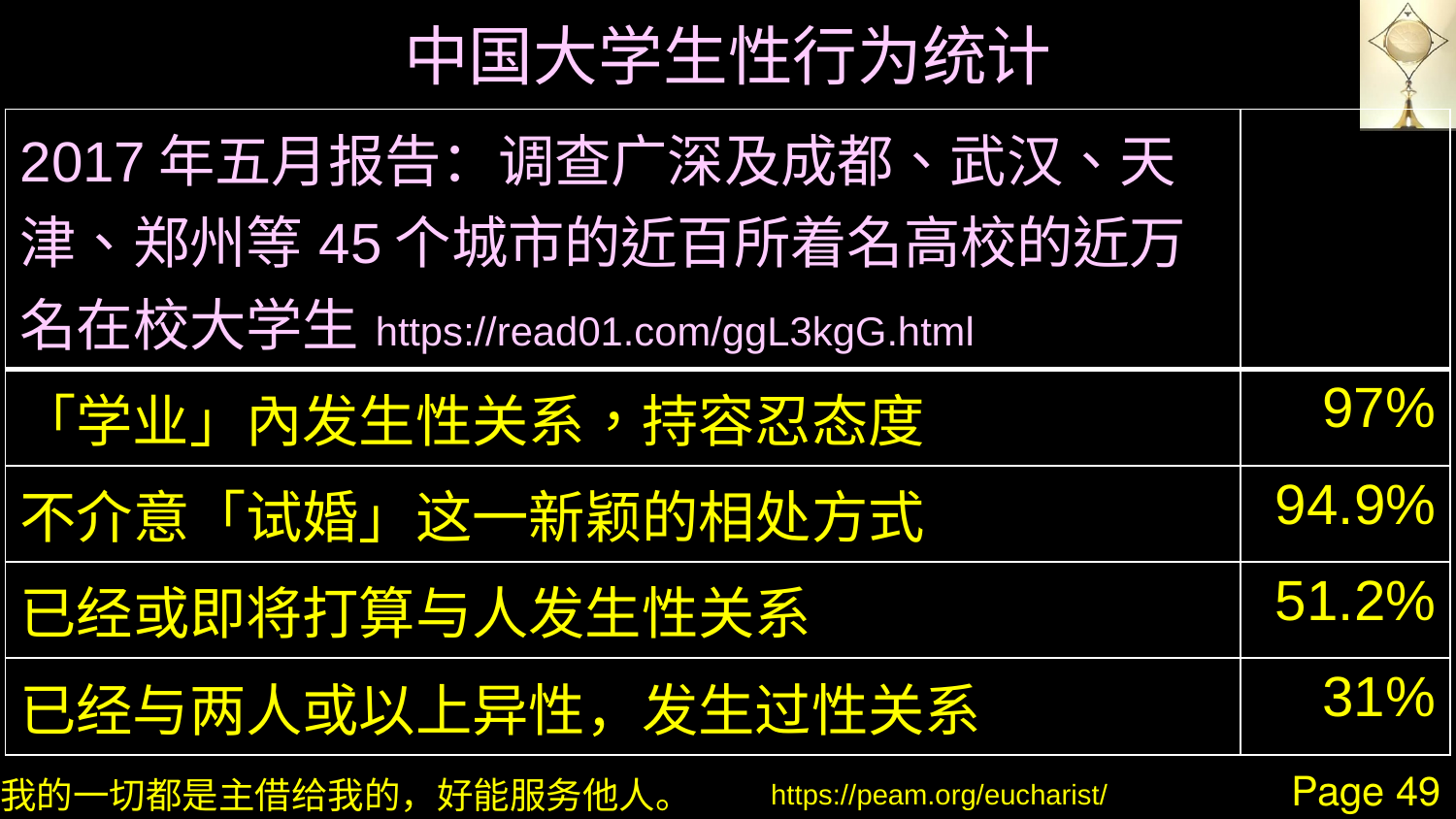

# 中国大学生性行为统计
| 2017年五月报告：调查广深及成都、武汉、天津、郑州等45个城市的近百所着名高校的近万名在校大学生https://read01.com/ggL3kgG.html |  |
| --- | --- |
| 「学业」內发生性关系，持容忍态度 | 97% |
| 不介意「试婚」这一新颖的相处方式 | 94.9% |
| 已经或即将打算与人发生性关系 | 51.2% |
| 已经与两人或以上异性，发生过性关系 | 31% |